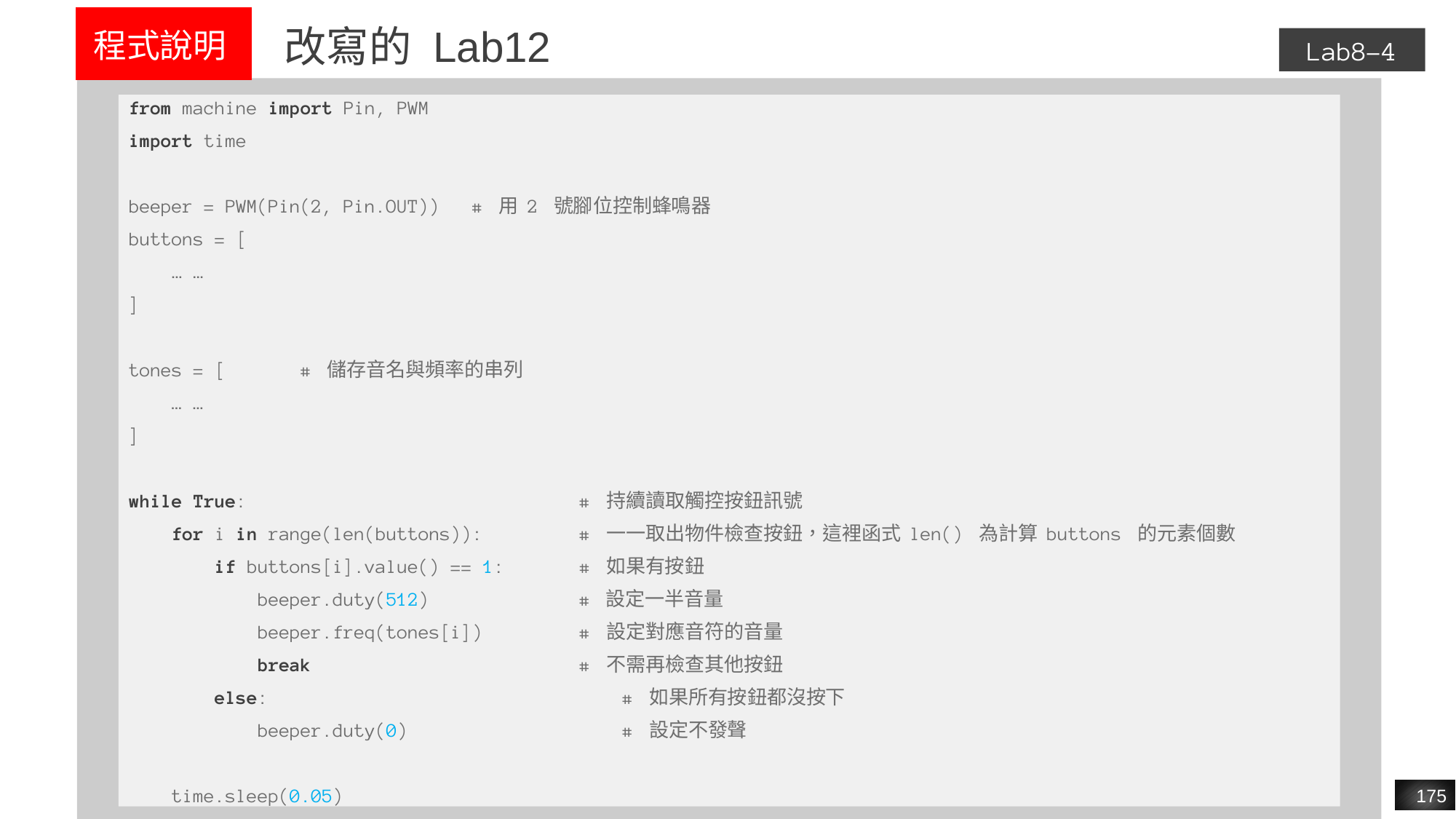

| 程式說明 | 改寫的 Lab12 |
| --- | --- |
Lab8-4

from machine import Pin, PWM
import time

beeper = PWM(Pin(2, Pin.OUT))   # 用 2 號腳位控制蜂鳴器
buttons = [
	  … …
]

tones = [       # 儲存音名與頻率的串列
    … …
]

while True:                               # 持續讀取觸控按鈕訊號
    for i in range(len(buttons)):         # 一一取出物件檢查按鈕，這裡函式 len() 為計算 buttons 的元素個數
        if buttons[i].value() == 1:       # 如果有按鈕
            beeper.duty(512)              # 設定一半音量
            beeper.freq(tones[i])         # 設定對應音符的音量
            break                         # 不需再檢查其他按鈕
        else:                                 # 如果所有按鈕都沒按下
            beeper.duty(0)                    # 設定不發聲

    time.sleep(0.05)